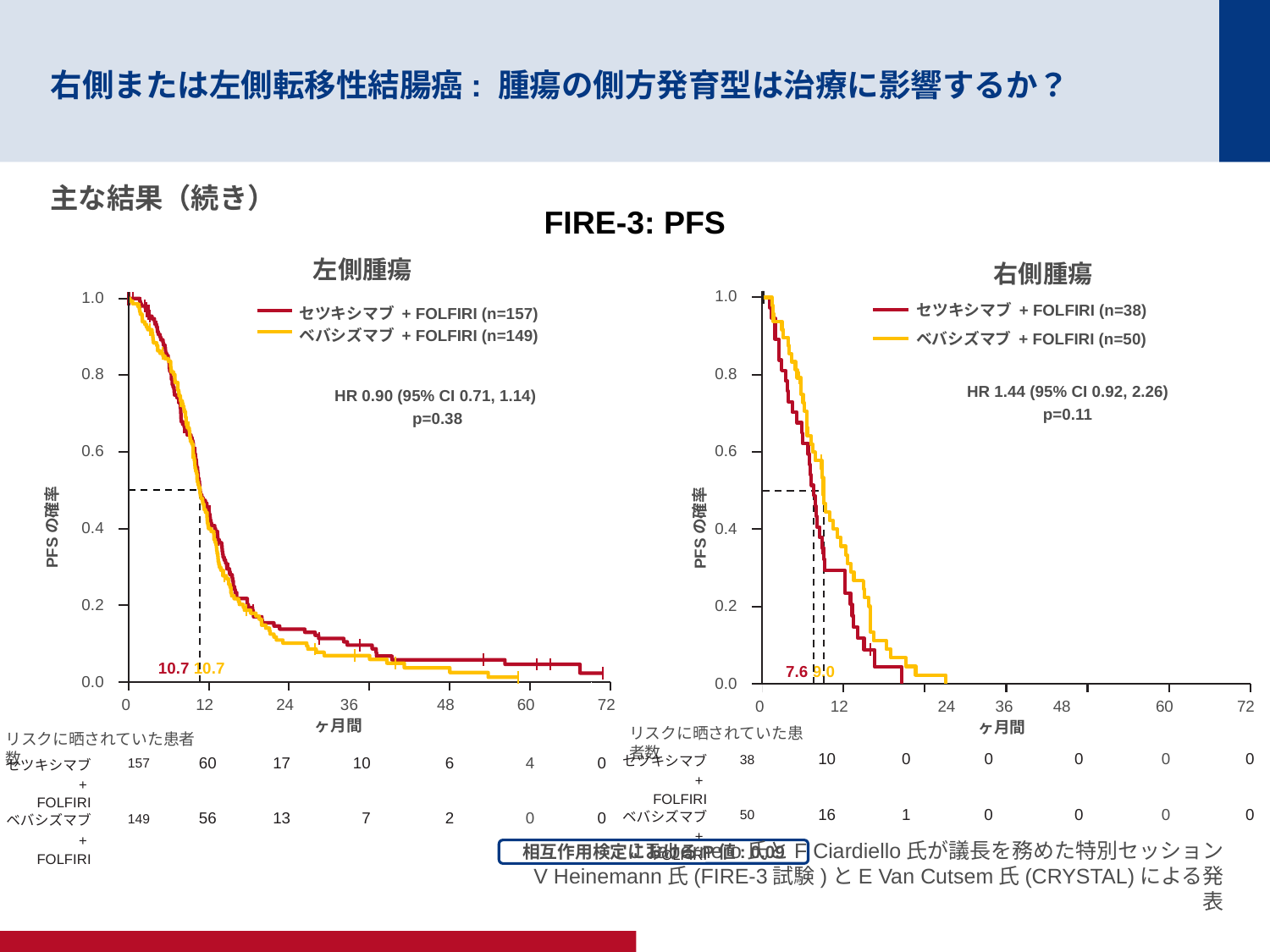

# 右側または左側転移性結腸癌: 腫瘍の側方発育型は治療に影響するか？
主な結果（続き）
FIRE-3: PFS
左側腫瘍
1.0

セツキシマブ + FOLFIRI (n=157)
ベバシズマブ + FOLFIRI (n=149)

PFSの確率
0.8

HR 0.90 (95% CI 0.71, 1.14)
p=0.38

0.6

0.4

0.2

10.7 10.7

0.0

0
12
24	 36
ヶ月間
48
60
72
右側腫瘍
1.0

ベバシズマブ + FOLFIRI (n=50)

0.8
PFSの確率

HR 1.44 (95% CI 0.92, 2.26)
p=0.11
0.6

0.4

0.2

7.6 9.0
0.0

0
12
 24	 36	 48
ヶ月間
60
72
セツキシマブ + FOLFIRI (n=38)
リスクに晒されていた患者数
リスクに晒されていた患者数
| セツキシマブ + FOLFIRI | 38 | 10 | 0 | 0 | 0 | 0 | 0 |
| --- | --- | --- | --- | --- | --- | --- | --- |
| ベバシズマブ +  FOLFIRI | 50 | 16 | 1 | 0 | 0 | 0 | 0 |
| セツキシマブ + FOLFIRI | 157 | 60 | 17 | 10 | 6 | 4 | 0 |
| --- | --- | --- | --- | --- | --- | --- | --- |
| ベバシズマブ +  FOLFIRI | 149 | 56 | 13 | 7 | 2 | 0 | 0 |
相互作用検定におけるP値: 0.09
J Tabernero氏とF Ciardiello氏が議長を務めた特別セッション
V Heinemann氏(FIRE-3試験)とE Van Cutsem氏(CRYSTAL)による発表